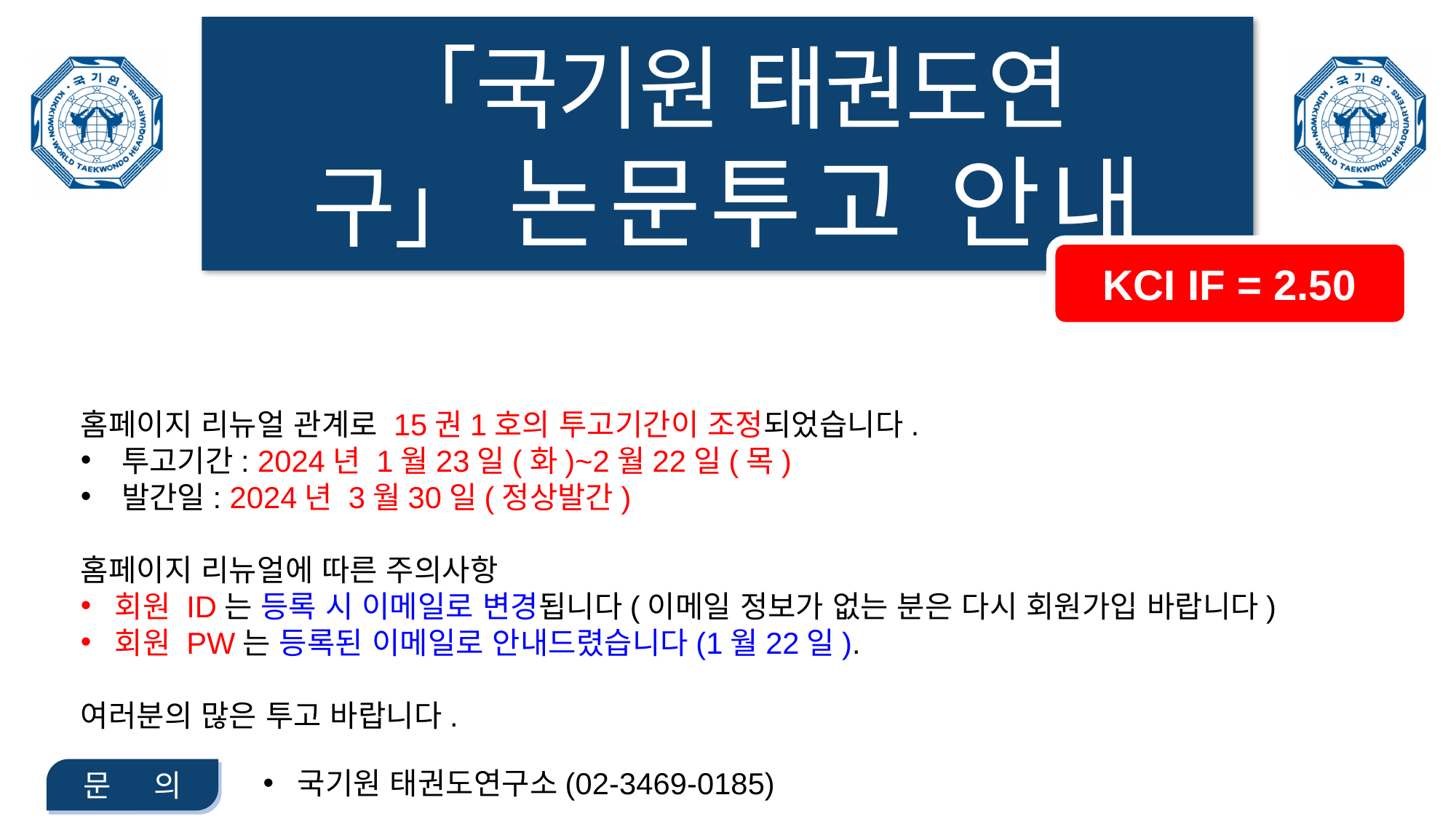

「국기원 태권도연구」 논문투고 안내
KCI IF = 2.50
홈페이지 리뉴얼 관계로 15권1호의 투고기간이 조정되었습니다.
투고기간: 2024년 1월23일(화)~2월22일(목)
발간일: 2024년 3월30일(정상발간)

홈페이지 리뉴얼에 따른 주의사항
회원 ID는 등록 시 이메일로 변경됩니다(이메일 정보가 없는 분은 다시 회원가입 바랍니다)
회원 PW는 등록된 이메일로 안내드렸습니다(1월22일).

여러분의 많은 투고 바랍니다.
문     의
국기원 태권도연구소(02-3469-0185)